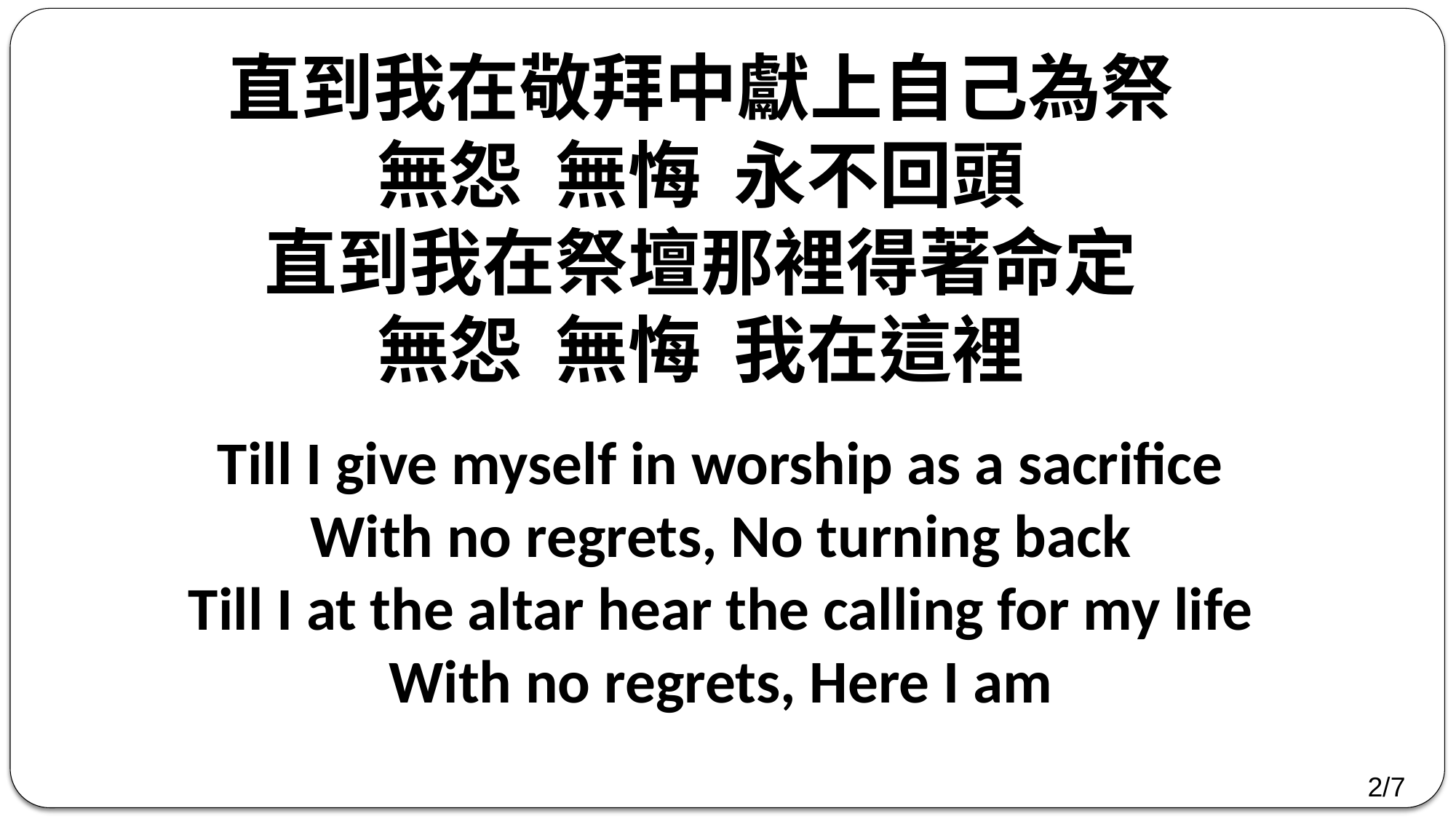

直到我在敬拜中獻上自己為祭
無怨  無悔  永不回頭
直到我在祭壇那裡得著命定
無怨  無悔  我在這裡

Till I give myself in worship as a sacrifice 
With no regrets, No turning back 
Till I at the altar hear the calling for my life 
With no regrets, Here I am
2/7